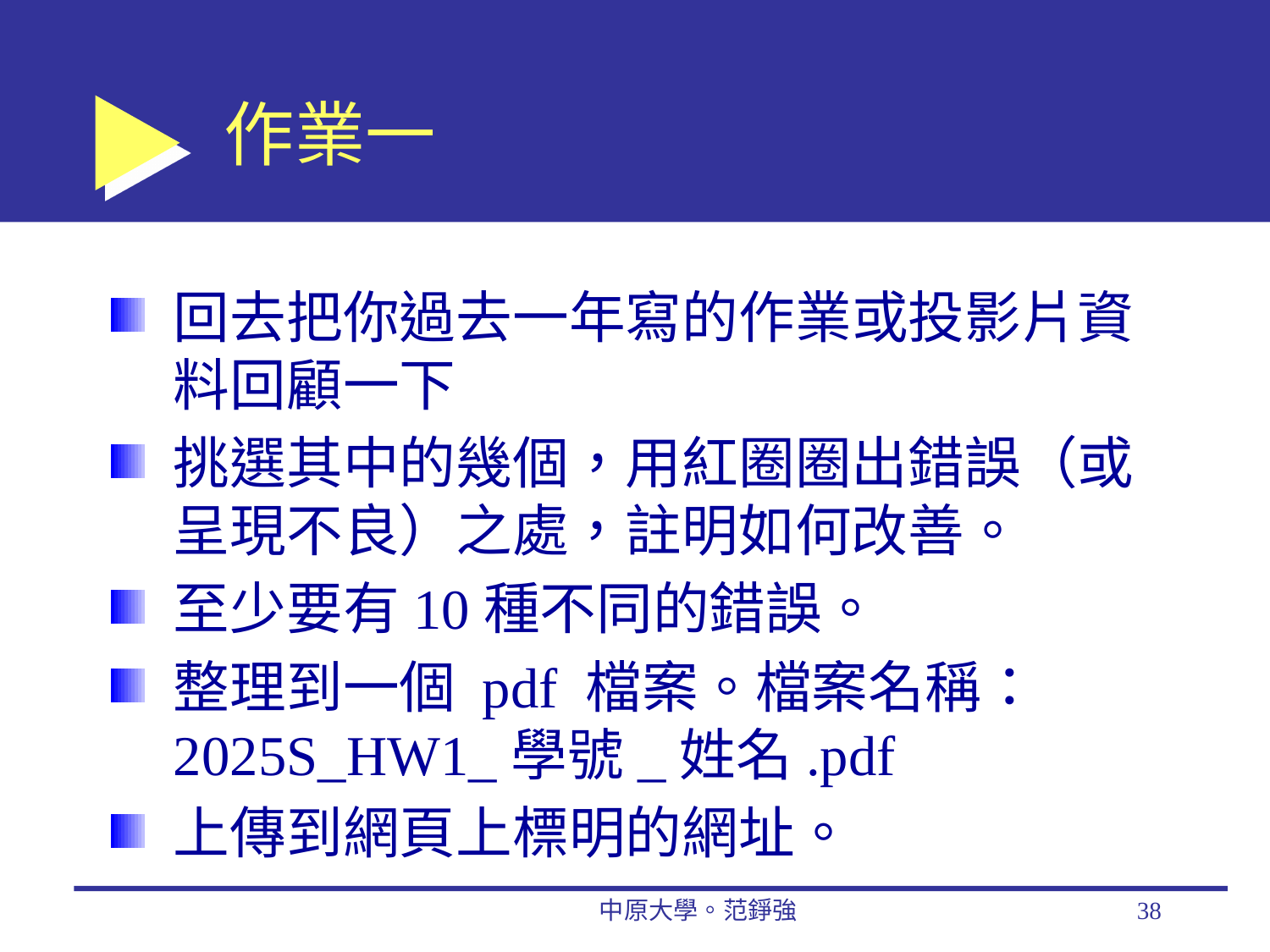

# 作業一
回去把你過去一年寫的作業或投影片資料回顧一下
挑選其中的幾個，用紅圈圈出錯誤（或呈現不良）之處，註明如何改善。
至少要有10種不同的錯誤。
整理到一個 pdf 檔案。檔案名稱：2025S_HW1_學號_姓名.pdf
上傳到網頁上標明的網址。

中原大學。范錚強
38